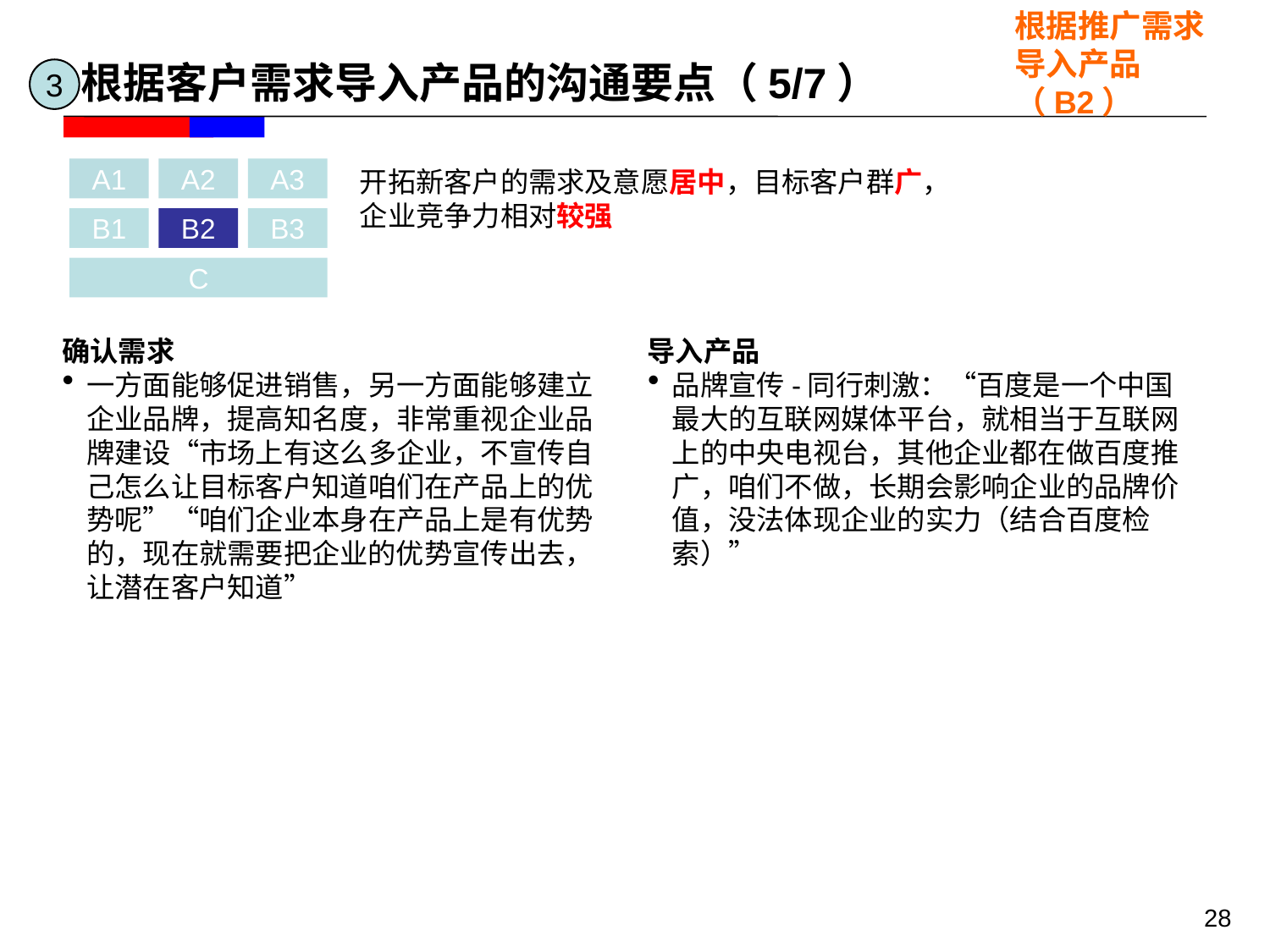

根据推广需求导入产品
（B2）
  根据客户需求导入产品的沟通要点（5/7）
3
开拓新客户的需求及意愿居中，目标客户群广，企业竞争力相对较强
A1
A2
A3
B1
B2
B3
C
确认需求
一方面能够促进销售，另一方面能够建立企业品牌，提高知名度，非常重视企业品牌建设“市场上有这么多企业，不宣传自己怎么让目标客户知道咱们在产品上的优势呢”“咱们企业本身在产品上是有优势的，现在就需要把企业的优势宣传出去，让潜在客户知道”

导入产品
品牌宣传-同行刺激：“百度是一个中国最大的互联网媒体平台，就相当于互联网上的中央电视台，其他企业都在做百度推广，咱们不做，长期会影响企业的品牌价值，没法体现企业的实力（结合百度检索）”

28